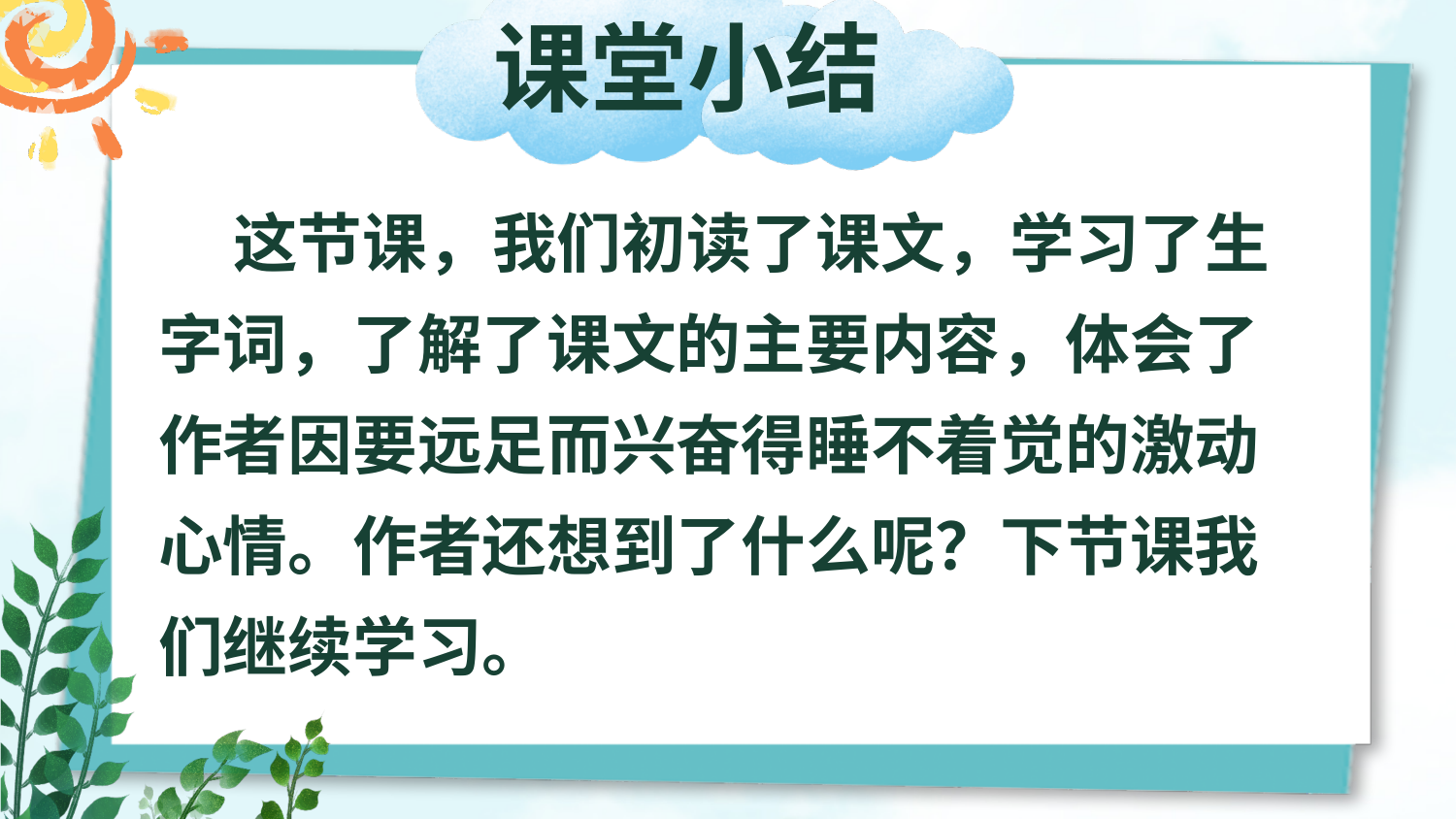

课堂小结
    这节课，我们初读了课文，学习了生字词，了解了课文的主要内容，体会了作者因要远足而兴奋得睡不着觉的激动心情。作者还想到了什么呢？下节课我们继续学习。